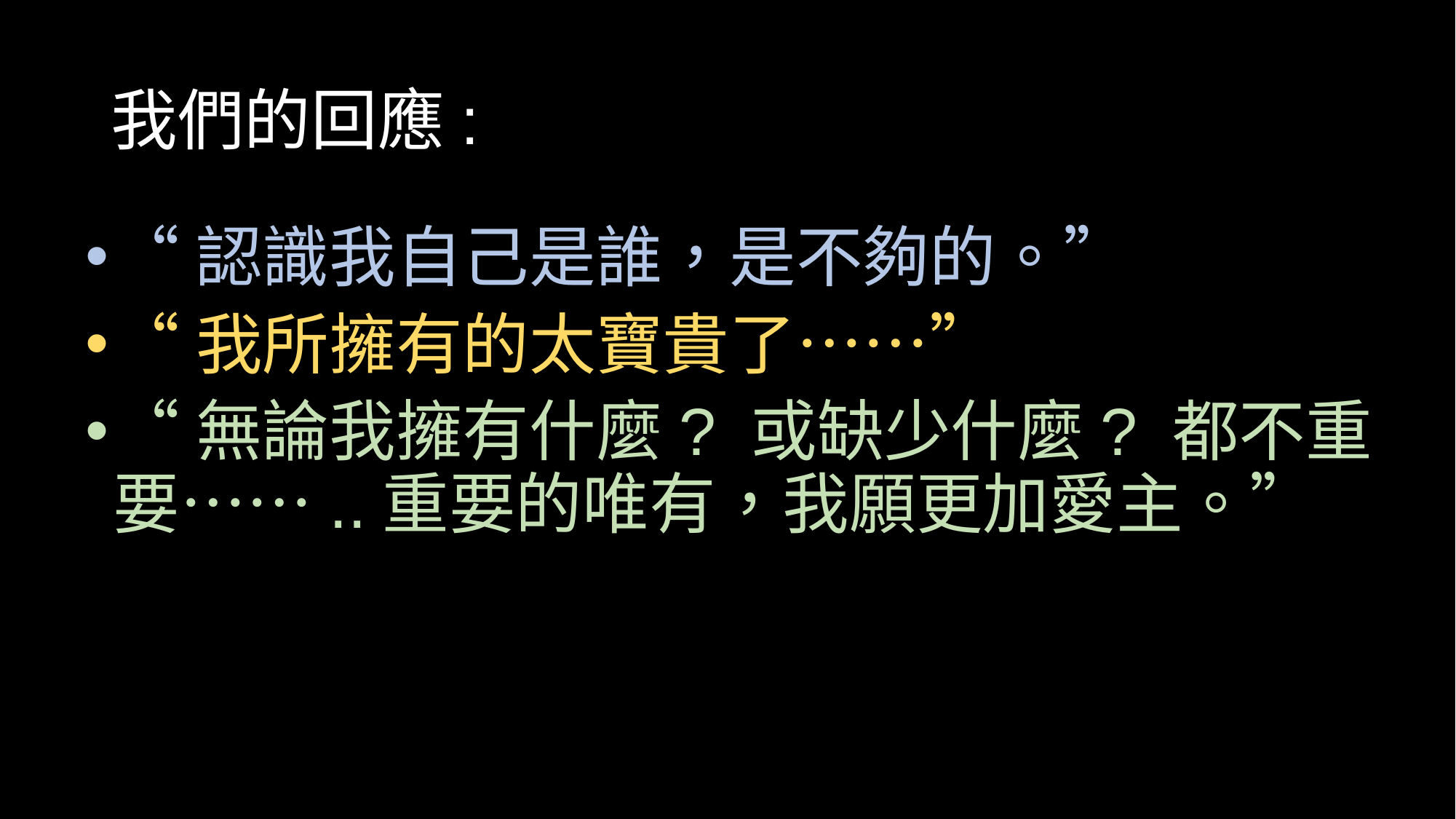

# 我們的回應:
“認識我自己是誰，是不夠的。”
“我所擁有的太寶貴了……”
“無論我擁有什麼? 或缺少什麼? 都不重要……..重要的唯有，我願更加愛主。”